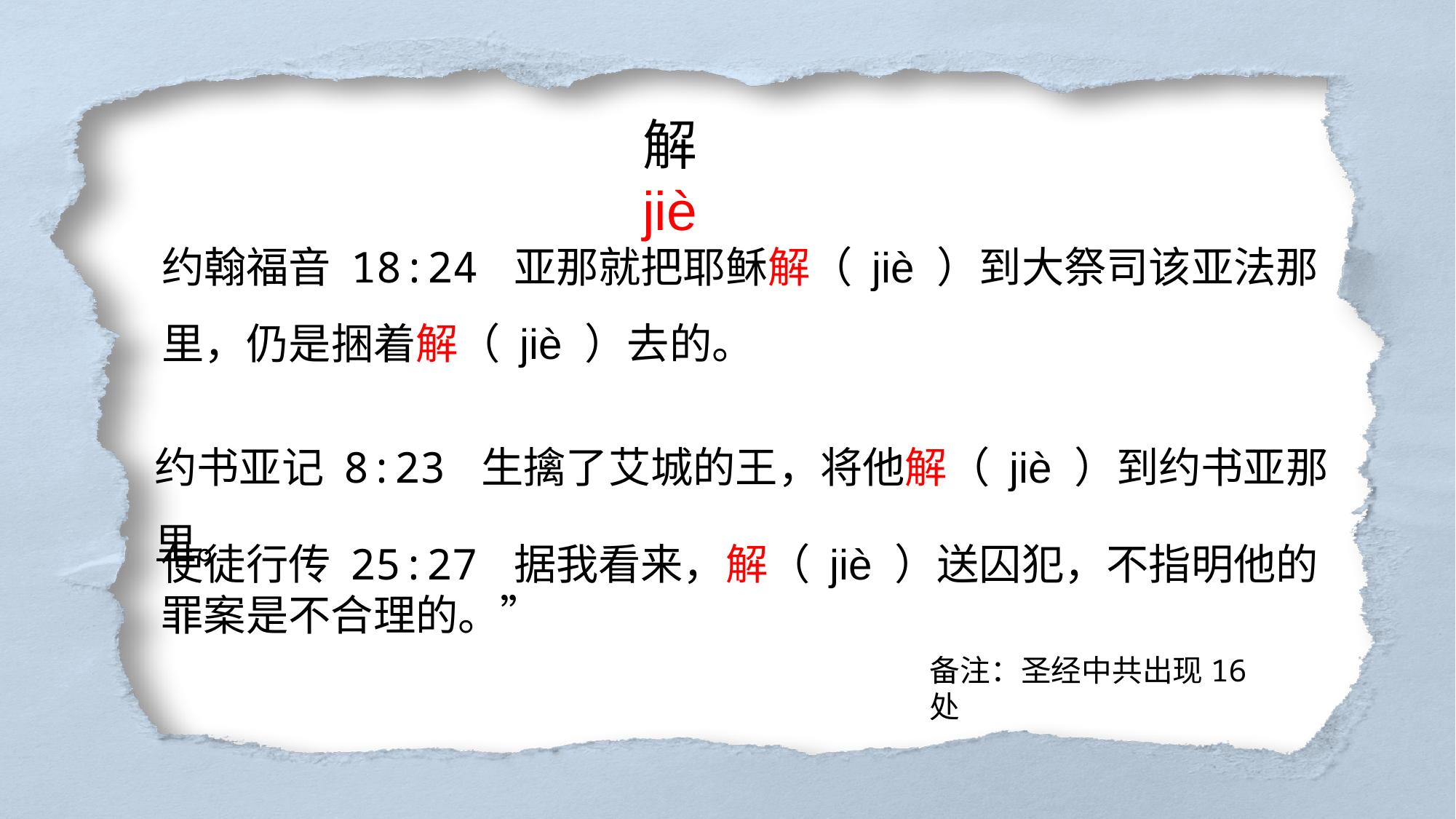

解jiè
约翰福音 18:24 亚那就把耶稣解（ jiè ）到大祭司该亚法那里，仍是捆着解（ jiè ）去的。
约书亚记 8:23 生擒了艾城的王，将他解（ jiè ）到约书亚那里。
使徒行传 25:27 据我看来，解（ jiè ）送囚犯，不指明他的罪案是不合理的。”
备注：圣经中共出现16处